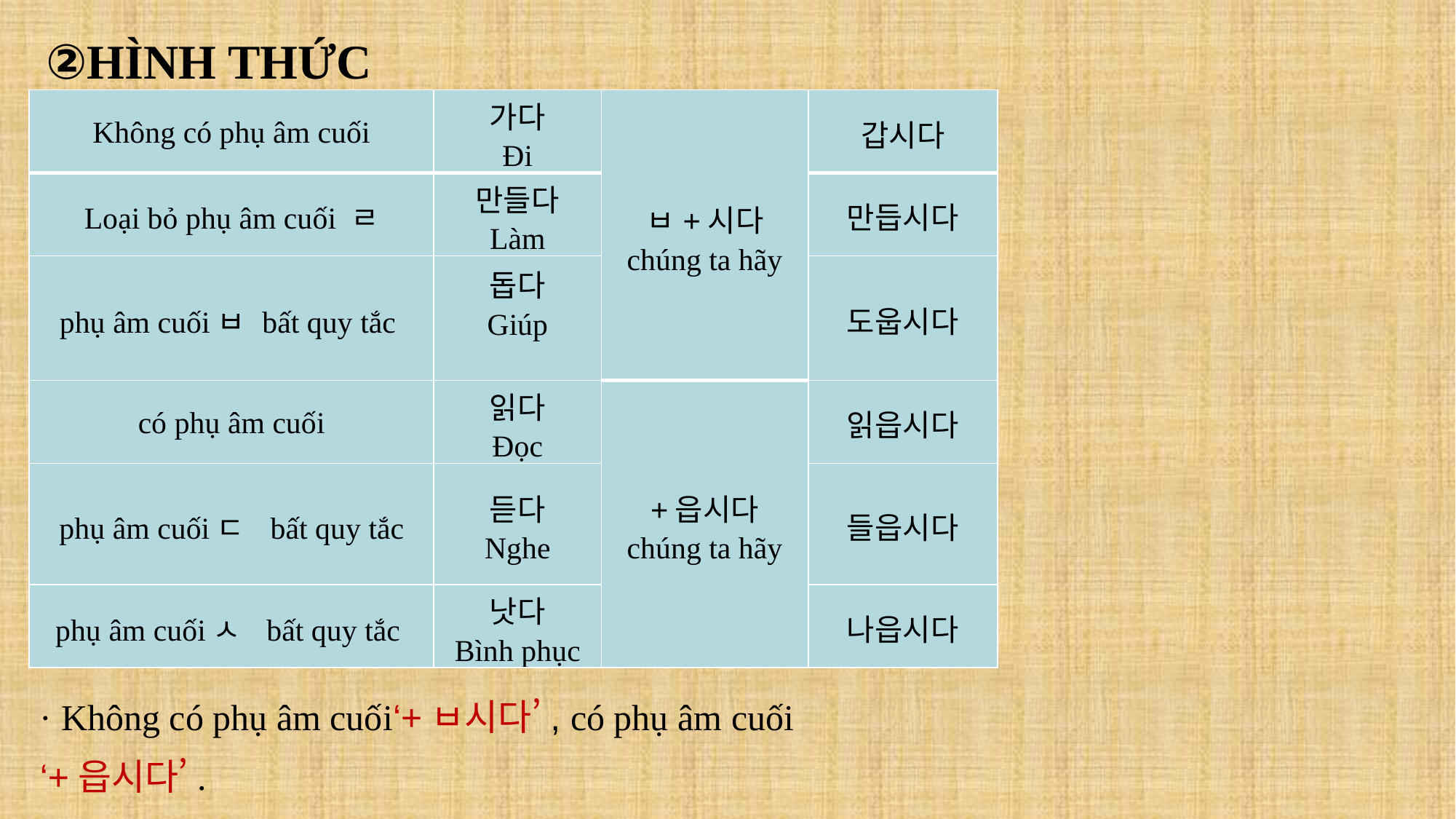

②HÌNH THỨC
| Không có phụ âm cuối | 가다 Đi | ㅂ+시다 chúng ta hãy | 갑시다 |
| --- | --- | --- | --- |
| Loại bỏ phụ âm cuối ㄹ | 만들다 Làm |  | 만듭시다 |
| phụ âm cuốiㅂ bất quy tắc | 돕다 Giúp |  | 도웁시다 |
| có phụ âm cuối | 읽다 Đọc | +읍시다 chúng ta hãy | 읽읍시다 |
| phụ âm cuốiㄷ bất quy tắc | 듣다 Nghe |  | 들읍시다 |
| phụ âm cuốiㅅ bất quy tắc | 낫다 Bình phục |  | 나읍시다 |
· Không có phụ âm cuối‘+ㅂ시다’, có phụ âm cuối
‘+읍시다’.